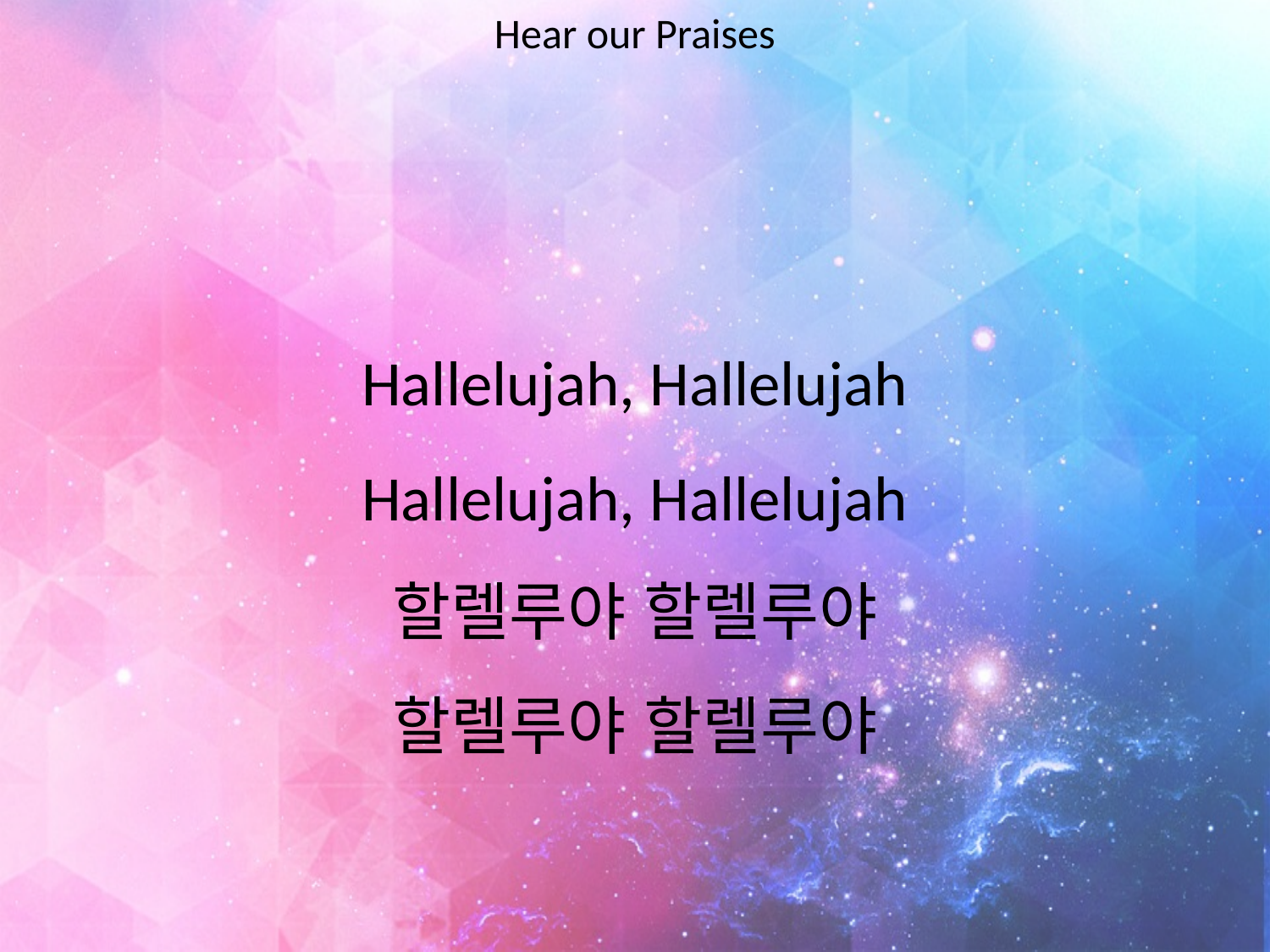

Hear our Praises
#
Hallelujah, Hallelujah
Hallelujah, Hallelujah
할렐루야 할렐루야
할렐루야 할렐루야